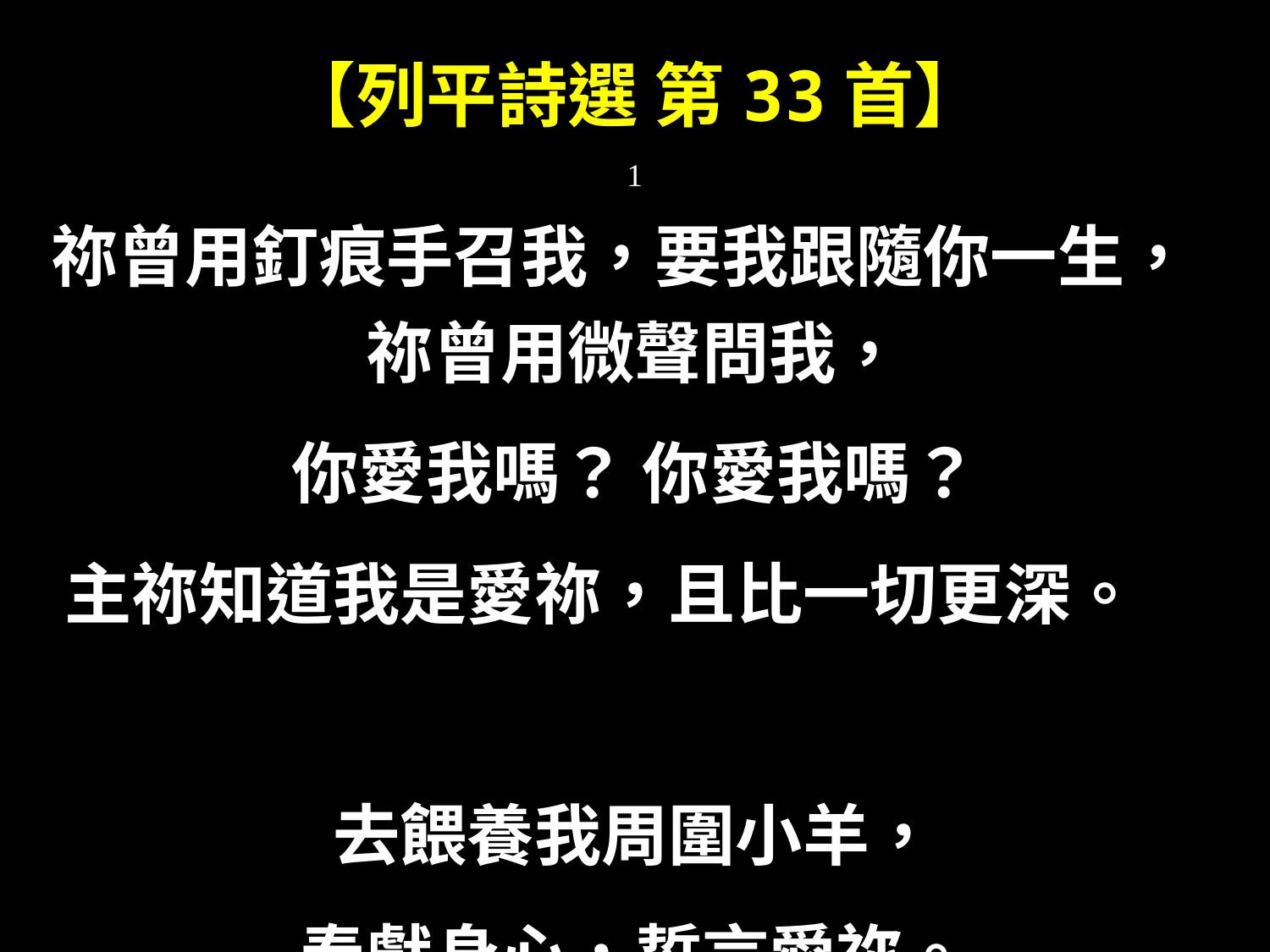

# 【列平詩選 第33首】
1
祢曾用釘痕手召我，要我跟隨你一生，
祢曾用微聲問我，
你愛我嗎？ 你愛我嗎？
主祢知道我是愛祢，且比一切更深。
去餵養我周圍小羊，
奉獻身心，誓言愛祢。